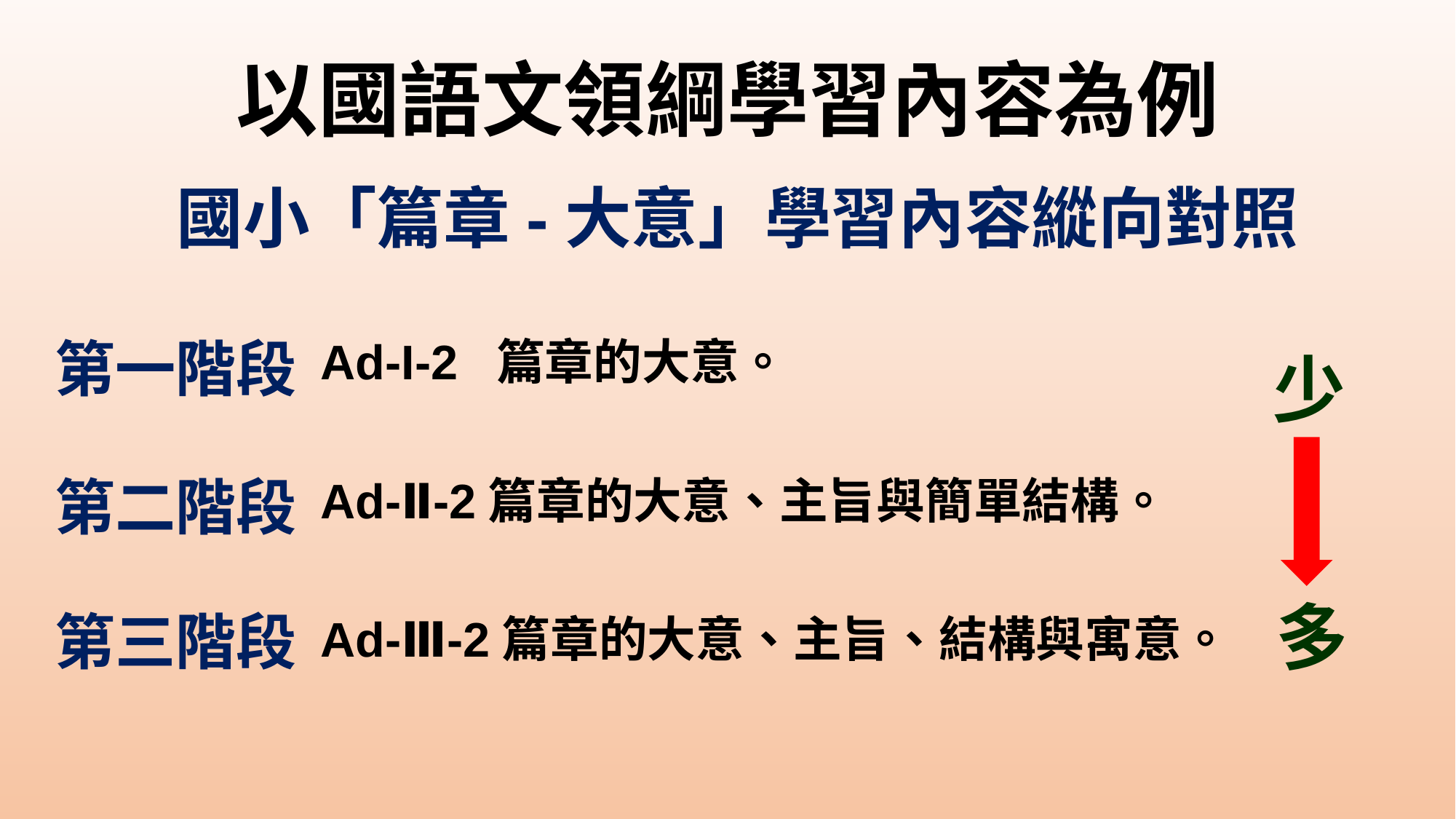

# 以國語文領綱學習內容為例
國小「篇章-大意」學習內容縱向對照
第一階段
Ad-I-2  篇章的大意。
少

多
第二階段
Ad-Ⅱ-2篇章的大意、主旨與簡單結構。

第三階段
Ad-Ⅲ-2篇章的大意、主旨、結構與寓意。